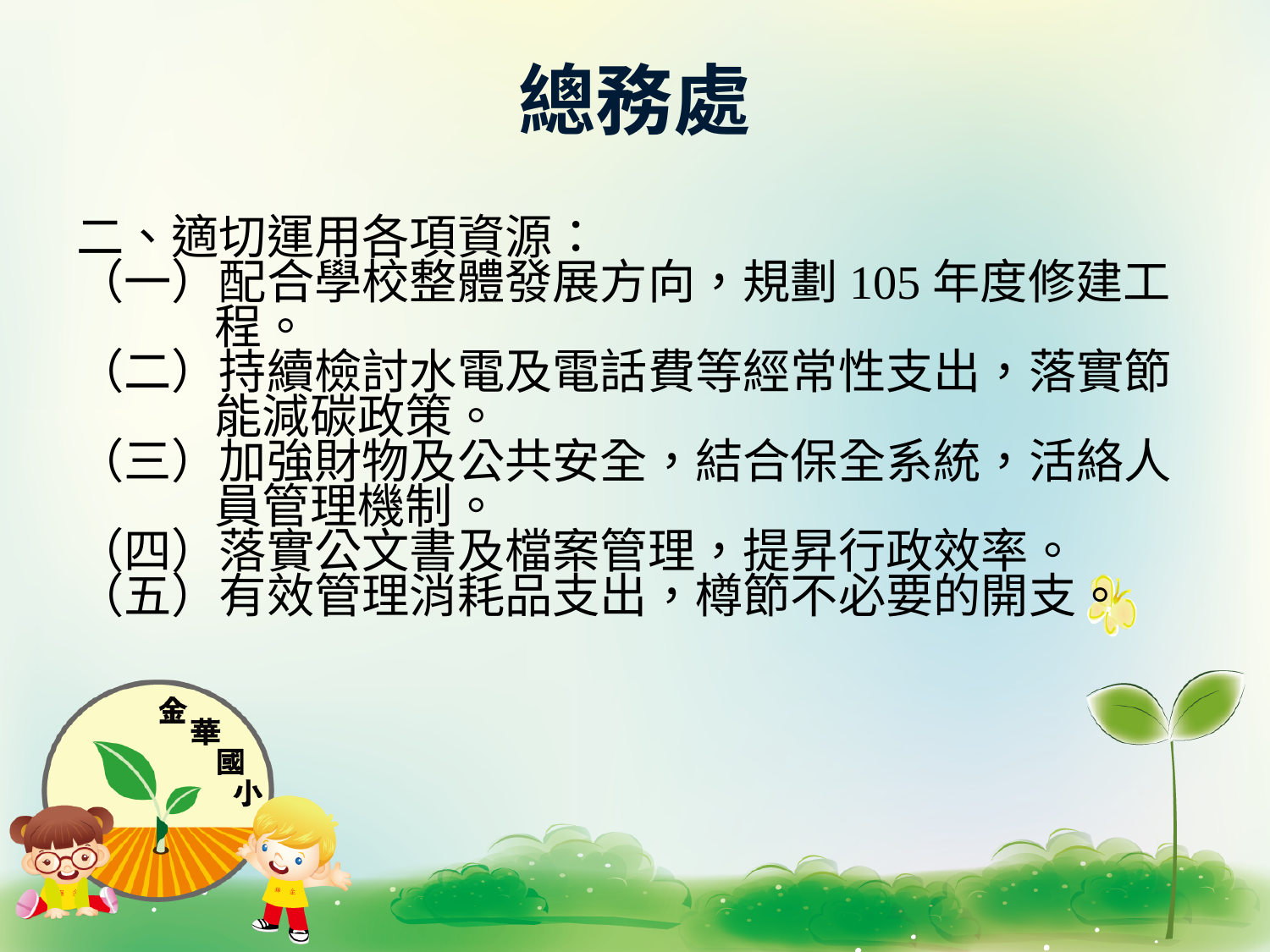

# 總務處
二、適切運用各項資源：
（一）配合學校整體發展方向，規劃105年度修建工
            程。
（二）持續檢討水電及電話費等經常性支出，落實節
            能減碳政策。
（三）加強財物及公共安全，結合保全系統，活絡人
            員管理機制。
（四）落實公文書及檔案管理，提昇行政效率。
（五）有效管理消耗品支出，樽節不必要的開支。